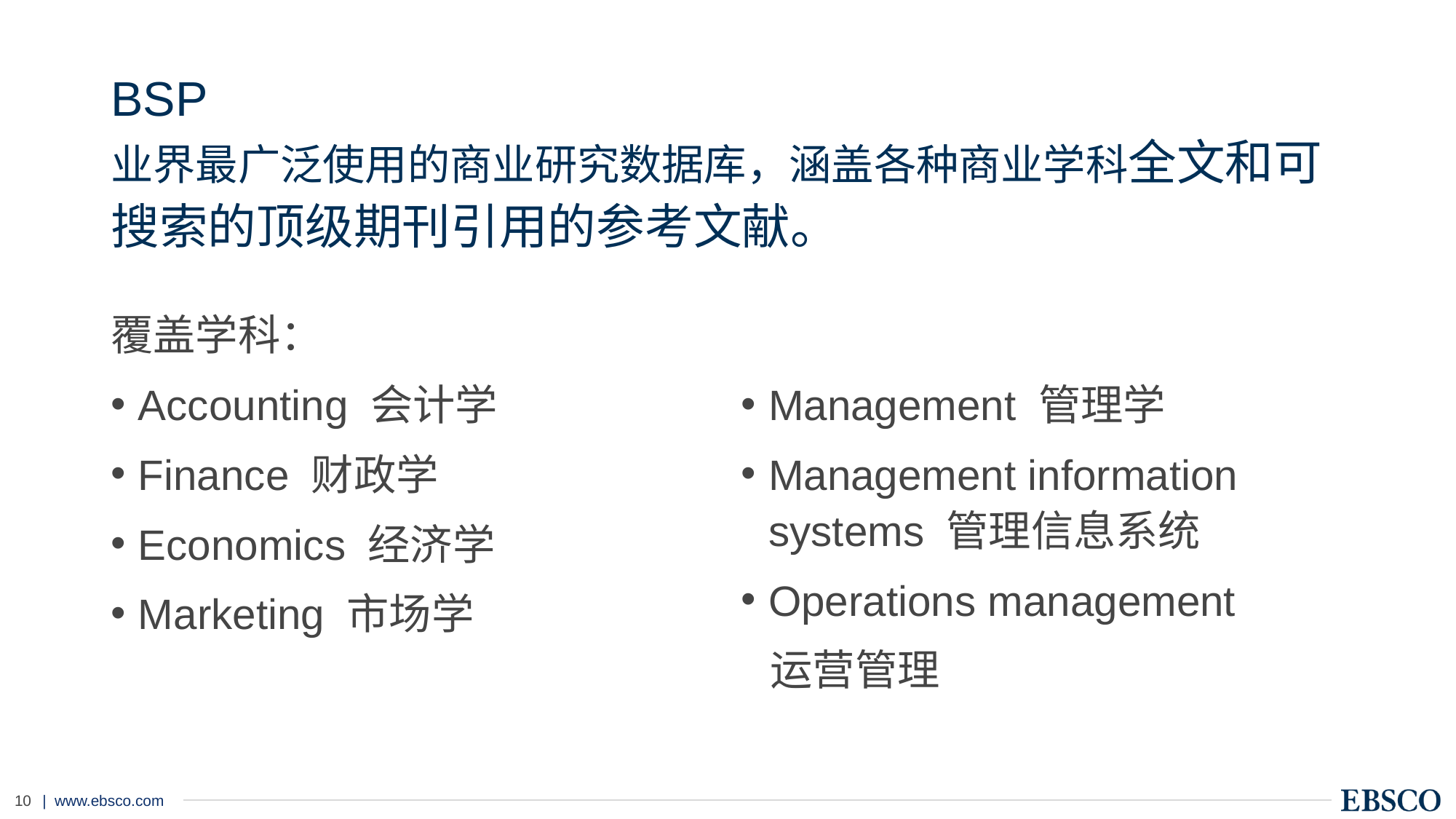

# BSP 业界最广泛使用的商业研究数据库，涵盖各种商业学科全文和可搜索的顶级期刊引用的参考文献。
覆盖学科：
Accounting 会计学
Finance 财政学
Economics 经济学
Marketing 市场学

Management 管理学
Management information systems 管理信息系统
Operations management
  运营管理